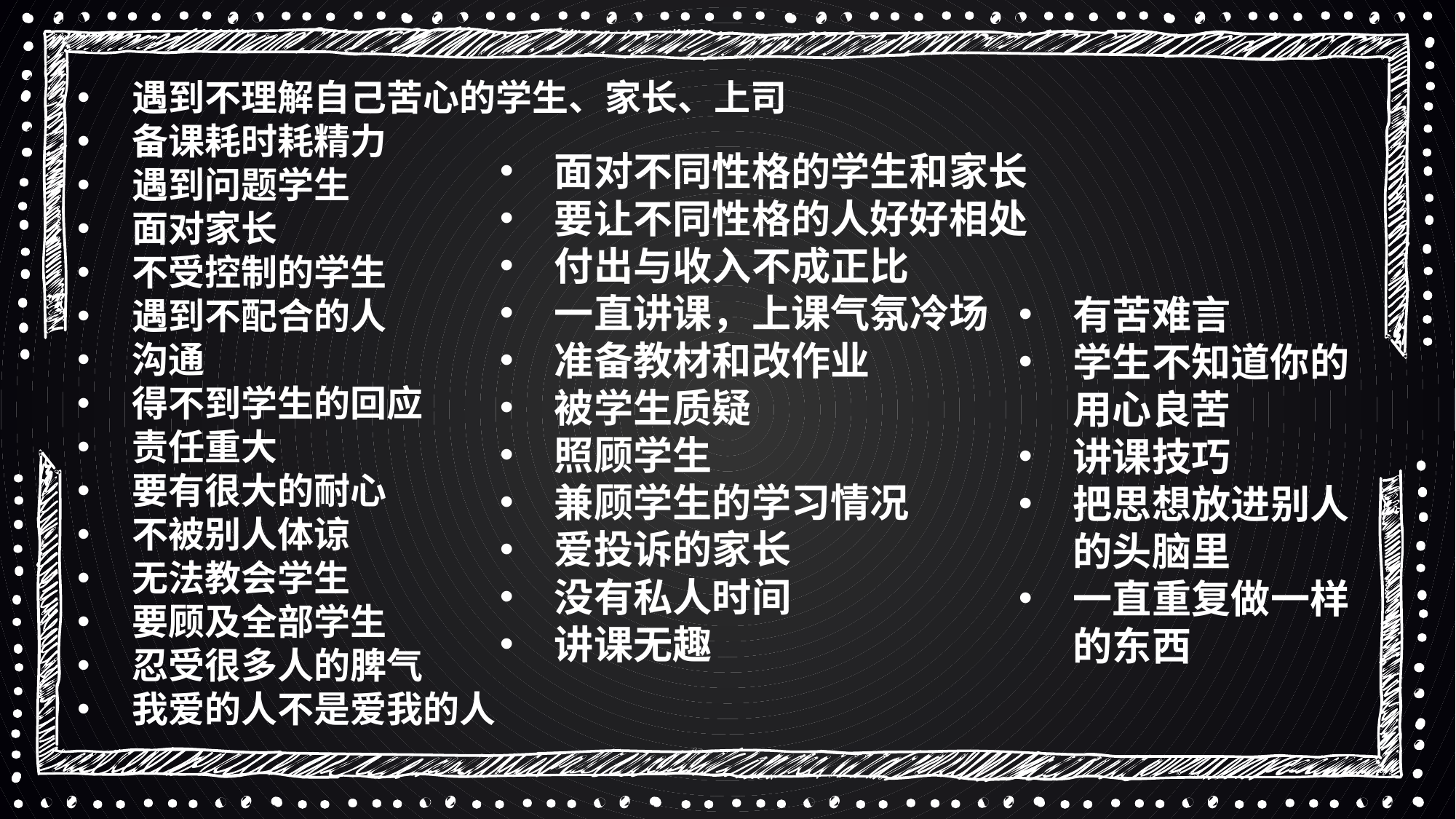

遇到不理解自己苦心的学生、家长、上司
备课耗时耗精力
遇到问题学生
面对家长
不受控制的学生
遇到不配合的人
沟通
得不到学生的回应
责任重大
要有很大的耐心
不被别人体谅
无法教会学生
要顾及全部学生
忍受很多人的脾气
我爱的人不是爱我的人
面对不同性格的学生和家长
要让不同性格的人好好相处
付出与收入不成正比
一直讲课，上课气氛冷场
准备教材和改作业
被学生质疑
照顾学生
兼顾学生的学习情况
爱投诉的家长
没有私人时间
讲课无趣
有苦难言
学生不知道你的用心良苦
讲课技巧
把思想放进别人的头脑里
一直重复做一样的东西